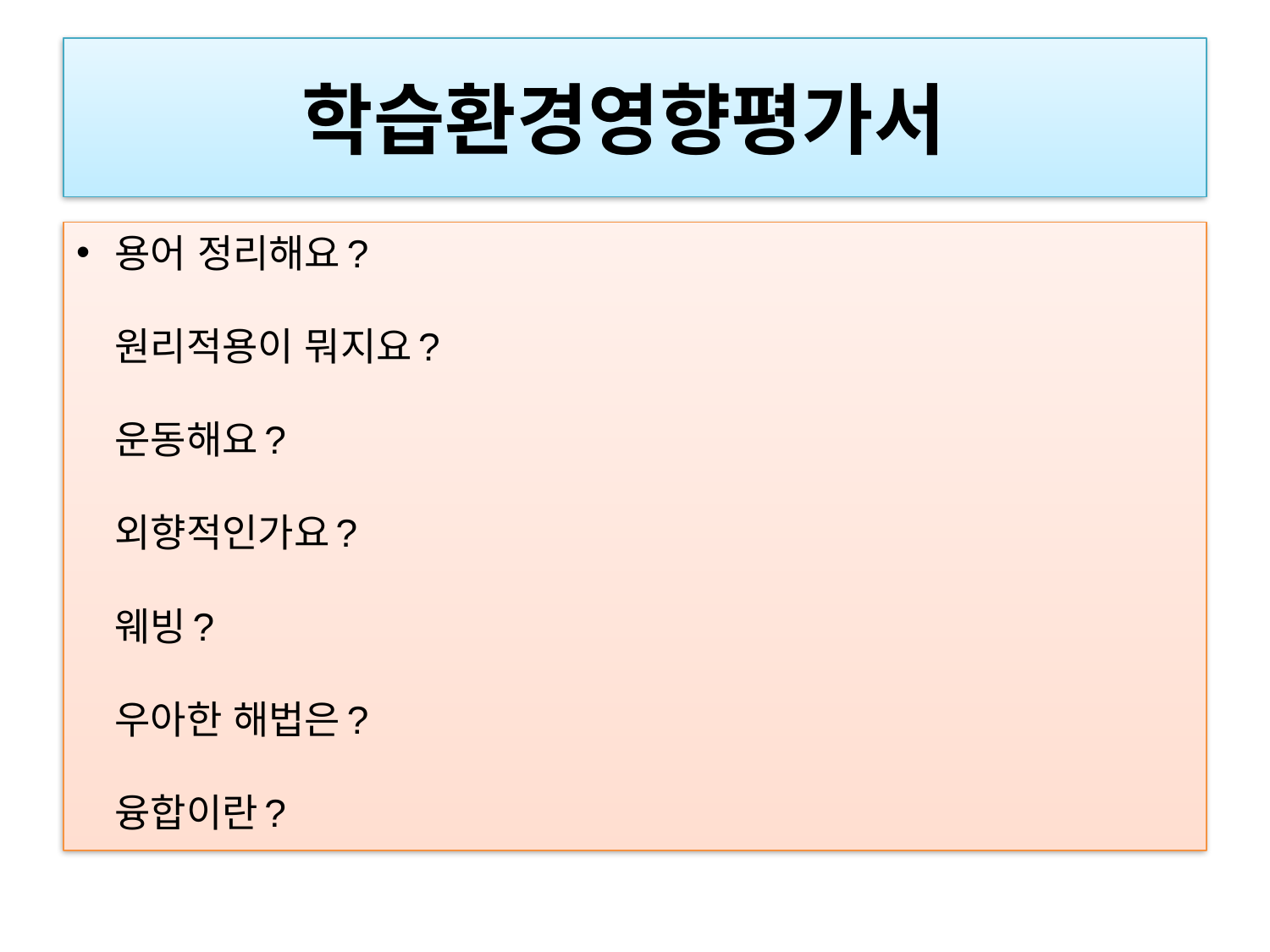

# 학습환경영향평가서
용어 정리해요?
원리적용이 뭐지요?
운동해요?
외향적인가요?
웨빙?
우아한 해법은?
융합이란?